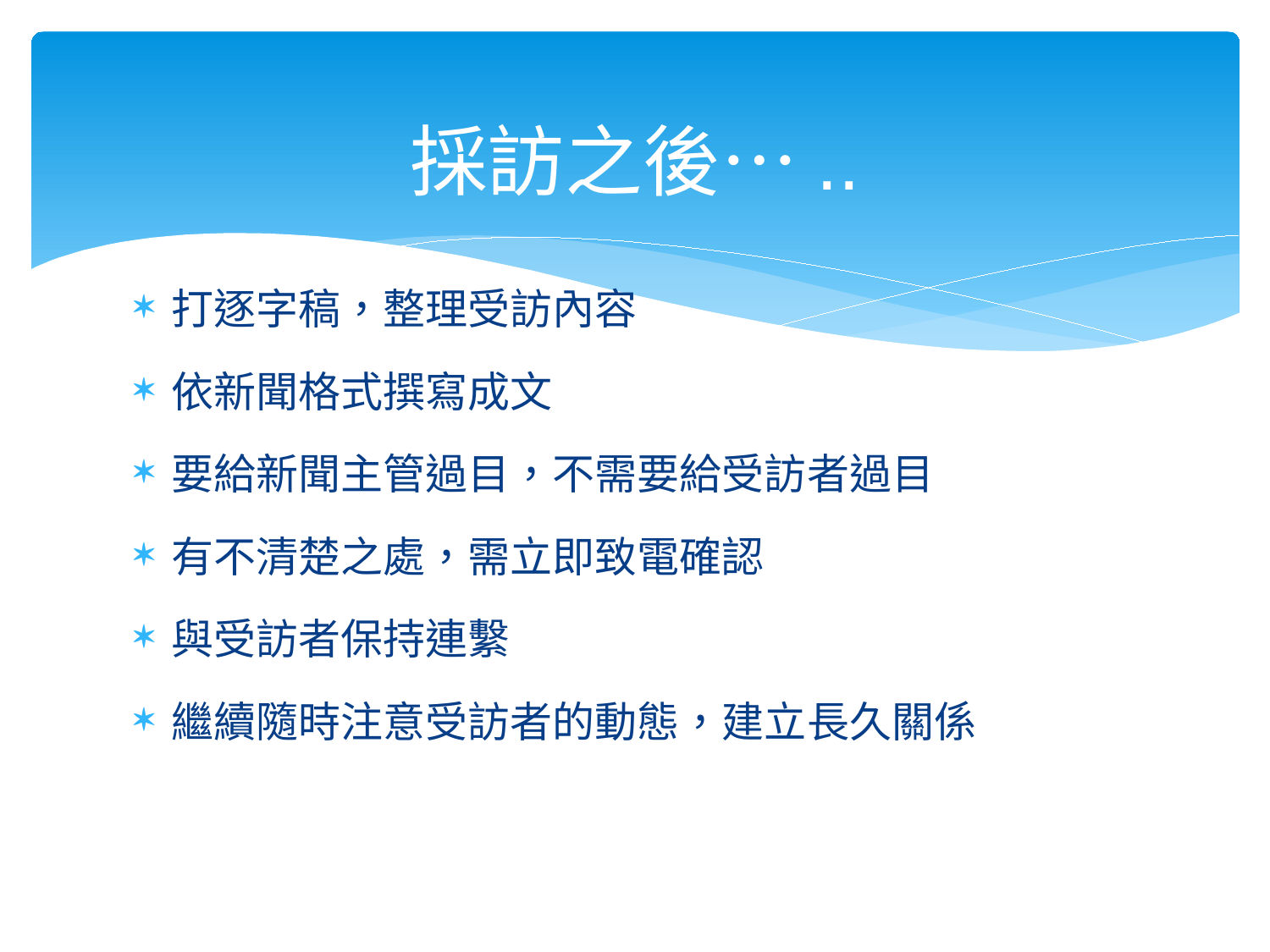

# 採訪之後…..
打逐字稿，整理受訪內容
依新聞格式撰寫成文
要給新聞主管過目，不需要給受訪者過目
有不清楚之處，需立即致電確認
與受訪者保持連繫
繼續隨時注意受訪者的動態，建立長久關係